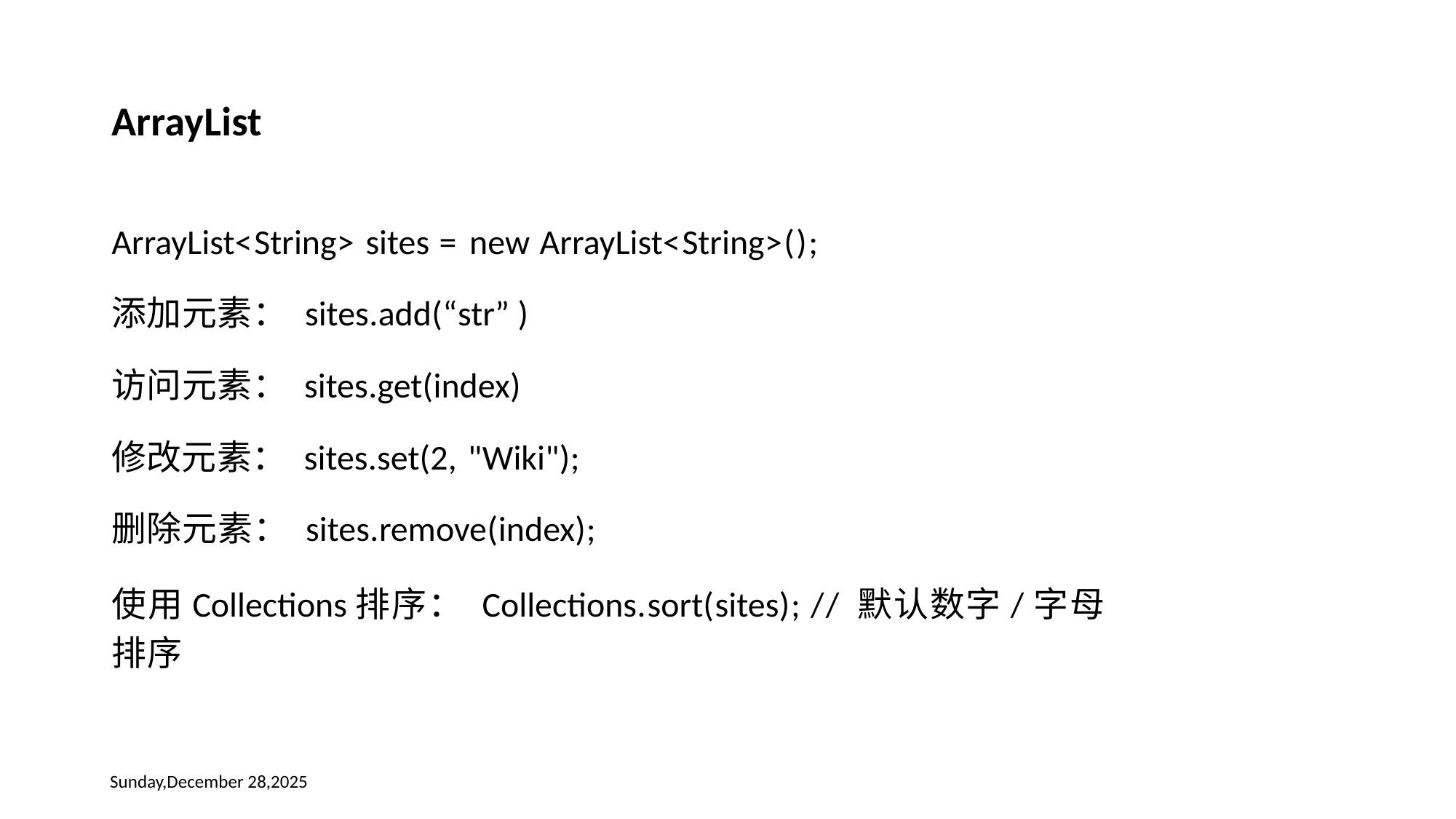

ArrayList

ArrayList<String> sites = new ArrayList<String>();

添加元素： sites.add(“str” )

访问元素： sites.get(index)

修改元素： sites.set(2, "Wiki");

删除元素： sites.remove(index);

使用Collections排序： Collections.sort(sites); // 默认数字/字母排序
Sunday,December 28,2025